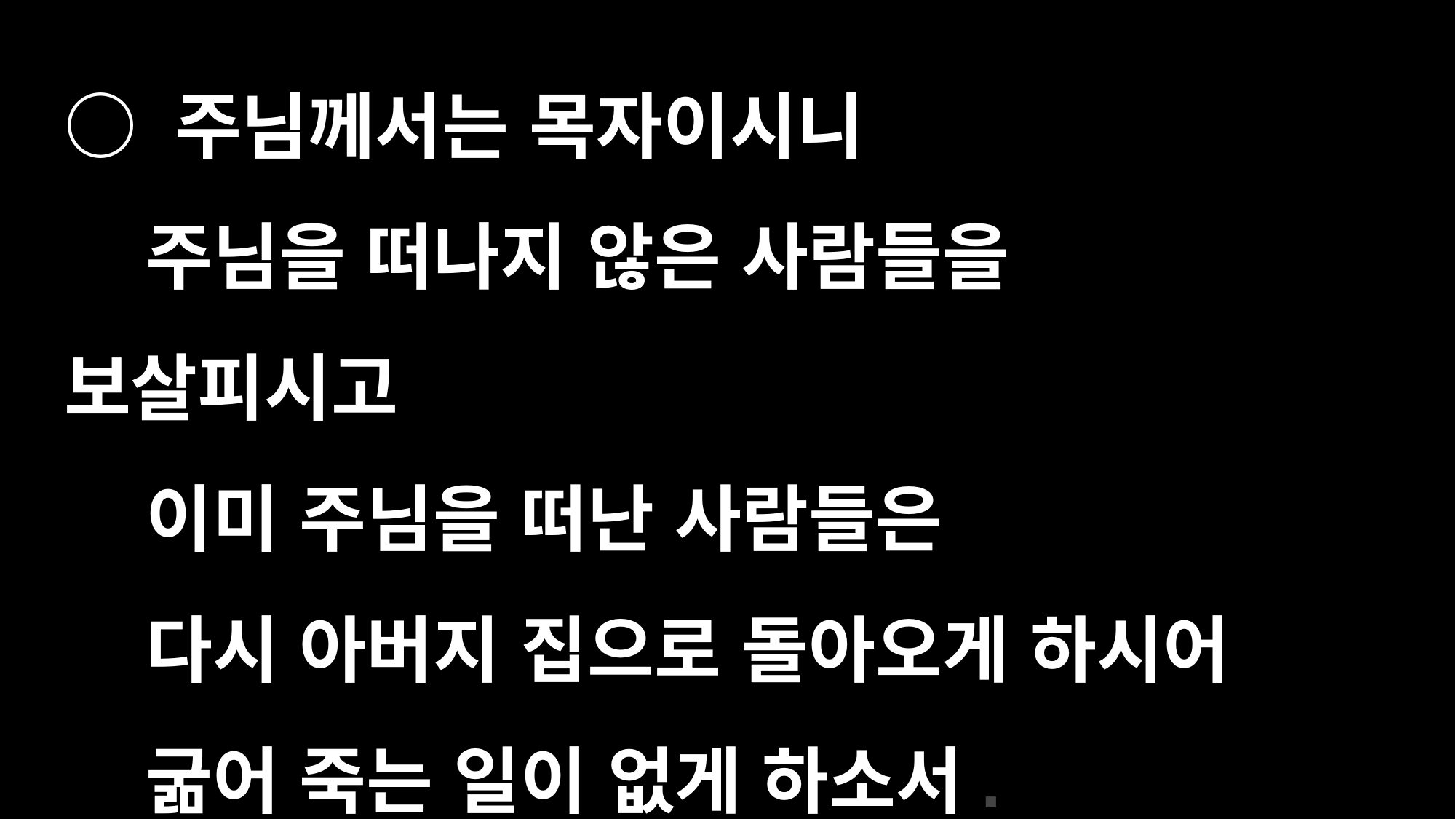

○ 주님께서는 목자이시니
    주님을 떠나지 않은 사람들을 보살피시고
    이미 주님을 떠난 사람들은
    다시 아버지 집으로 돌아오게 하시어
    굶어 죽는 일이 없게 하소서.